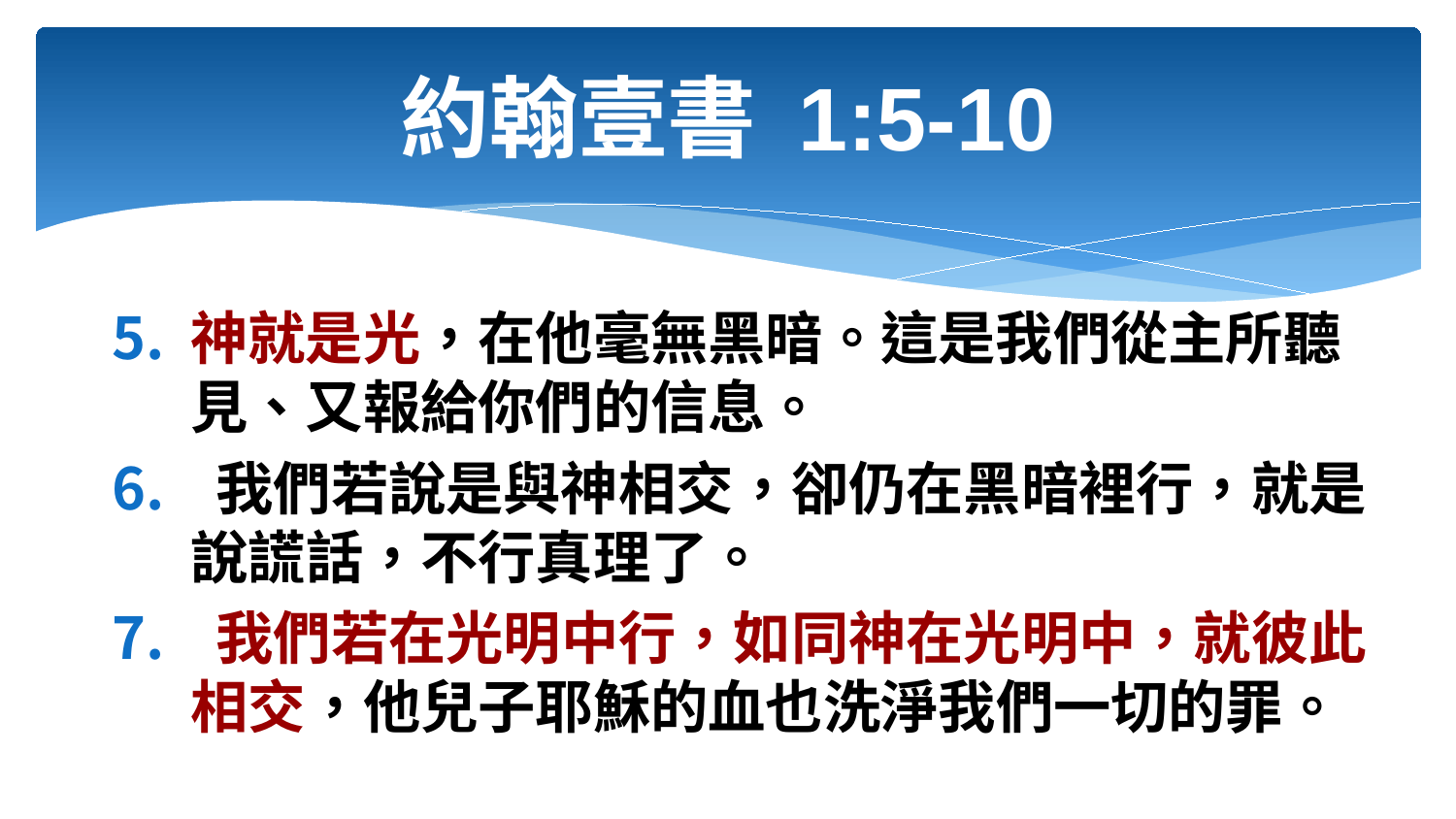

# 約翰壹書 1:5-10
神就是光，在他毫無黑暗。這是我們從主所聽見、又報給你們的信息。
 我們若說是與神相交，卻仍在黑暗裡行，就是說謊話，不行真理了。
 我們若在光明中行，如同神在光明中，就彼此相交，他兒子耶穌的血也洗淨我們一切的罪。